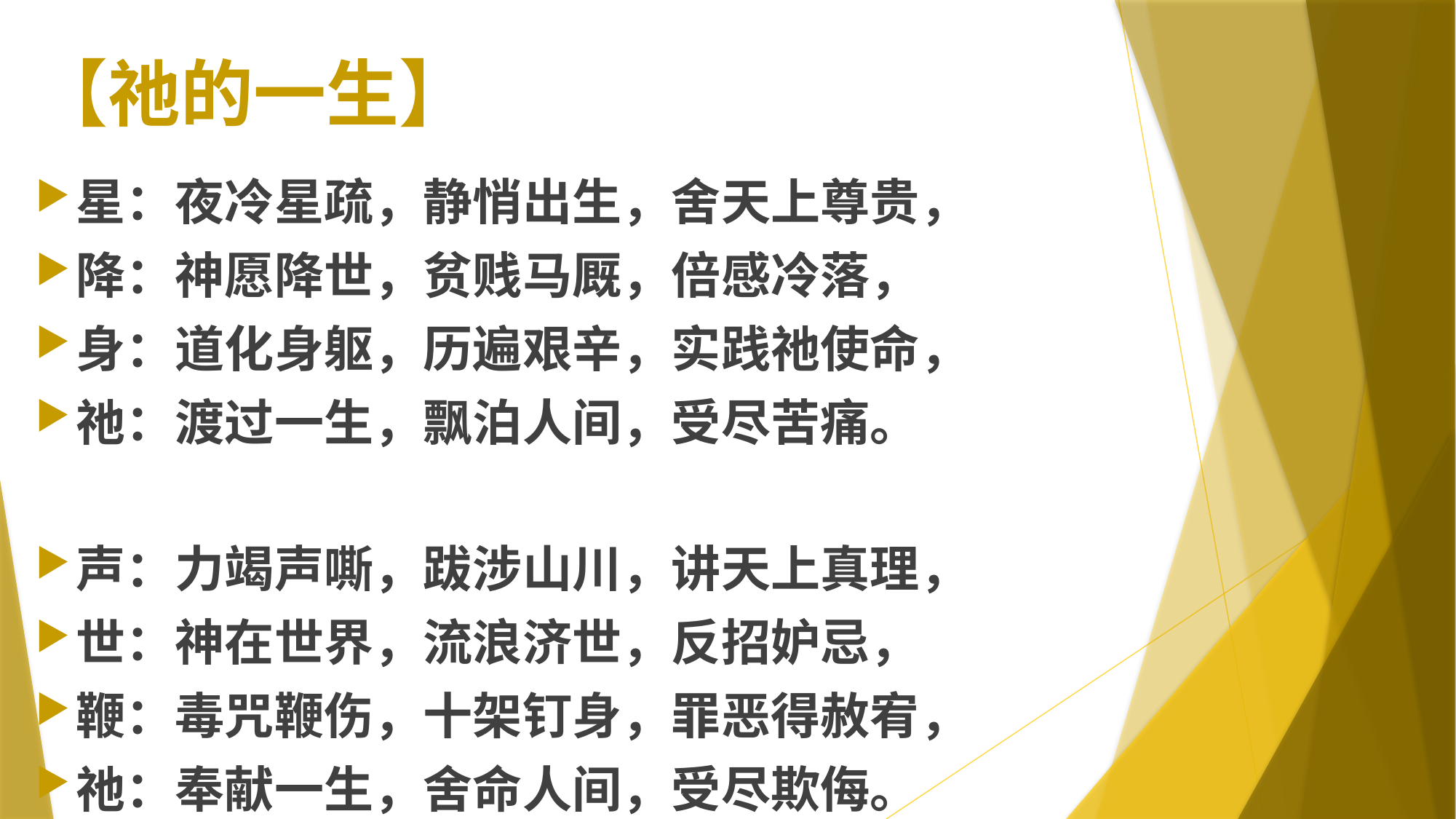

# 【祂的一生】
星：夜冷星疏，静悄出生，舍天上尊贵，
降：神愿降世，贫贱马厩，倍感冷落，
身：道化身躯，历遍艰辛，实践祂使命，
祂：渡过一生，飘泊人间，受尽苦痛。

声：力竭声嘶，跋涉山川，讲天上真理，
世：神在世界，流浪济世，反招妒忌，
鞭：毒咒鞭伤，十架钉身，罪恶得赦宥，
祂：奉献一生，舍命人间，受尽欺侮。